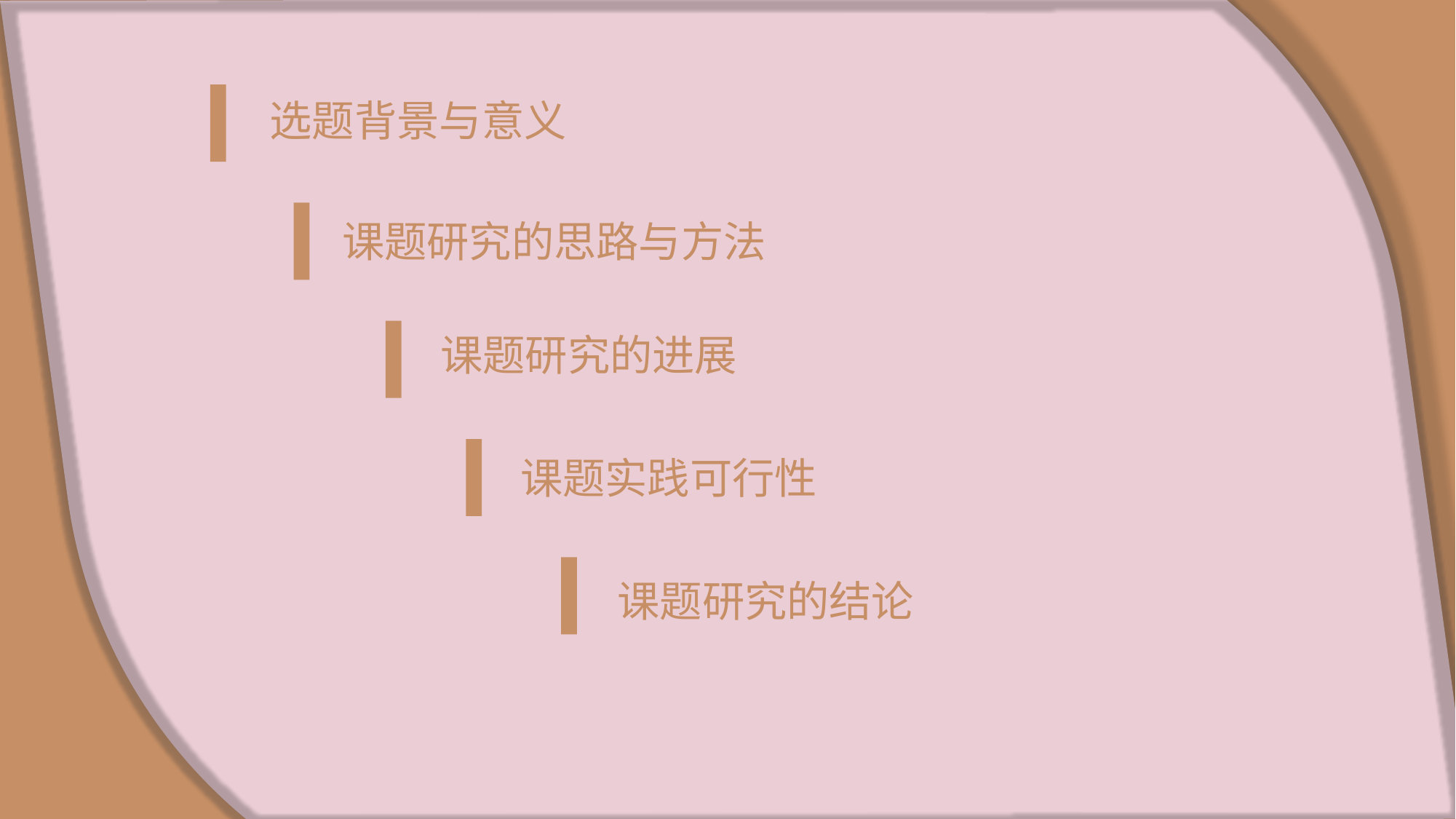

选题背景与意义

课题研究的思路与方法

课题研究的进展

课题实践可行性

课题研究的结论